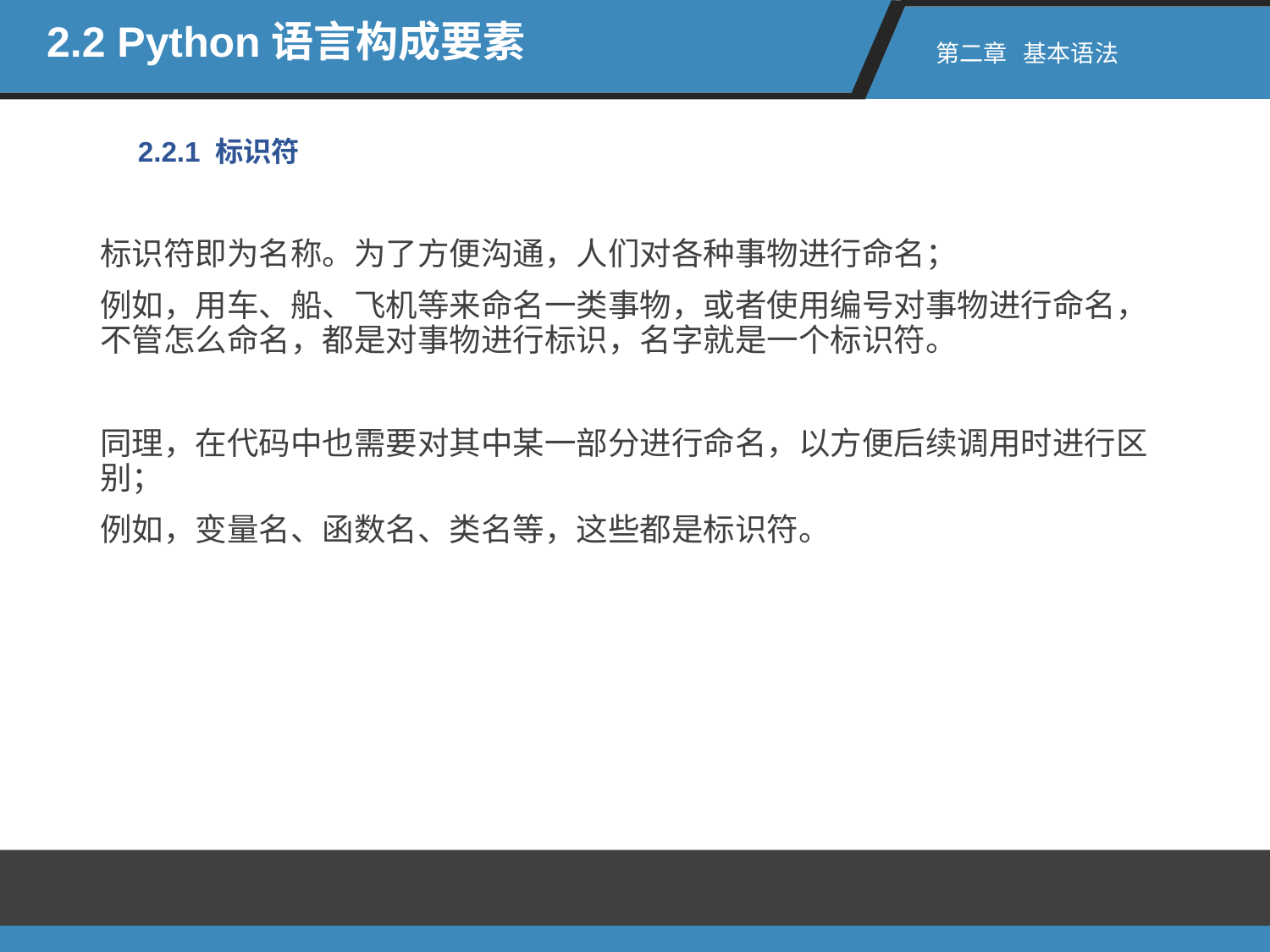

2.2 Python语言构成要素

第二章   基本语法
2.2.1 标识符
标识符即为名称。为了方便沟通，人们对各种事物进行命名；
例如，用车、船、飞机等来命名一类事物，或者使用编号对事物进行命名，不管怎么命名，都是对事物进行标识，名字就是一个标识符。

同理，在代码中也需要对其中某一部分进行命名，以方便后续调用时进行区别；
例如，变量名、函数名、类名等，这些都是标识符。